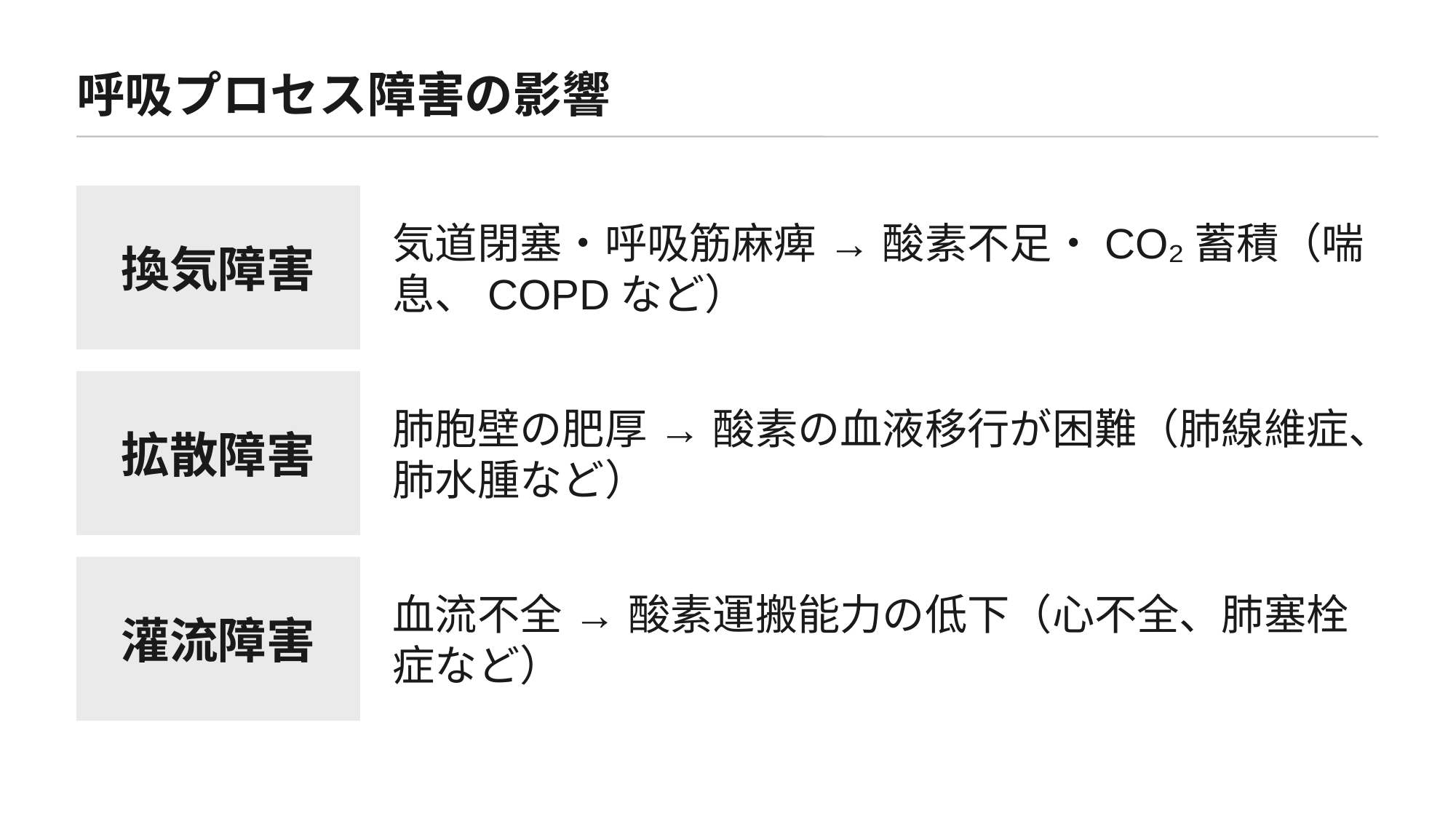

呼吸プロセス障害の影響

換気障害
気道閉塞・呼吸筋麻痺 → 酸素不足・CO₂蓄積（喘息、COPDなど）

拡散障害
肺胞壁の肥厚 → 酸素の血液移行が困難（肺線維症、肺水腫など）

灌流障害
血流不全 → 酸素運搬能力の低下（心不全、肺塞栓症など）